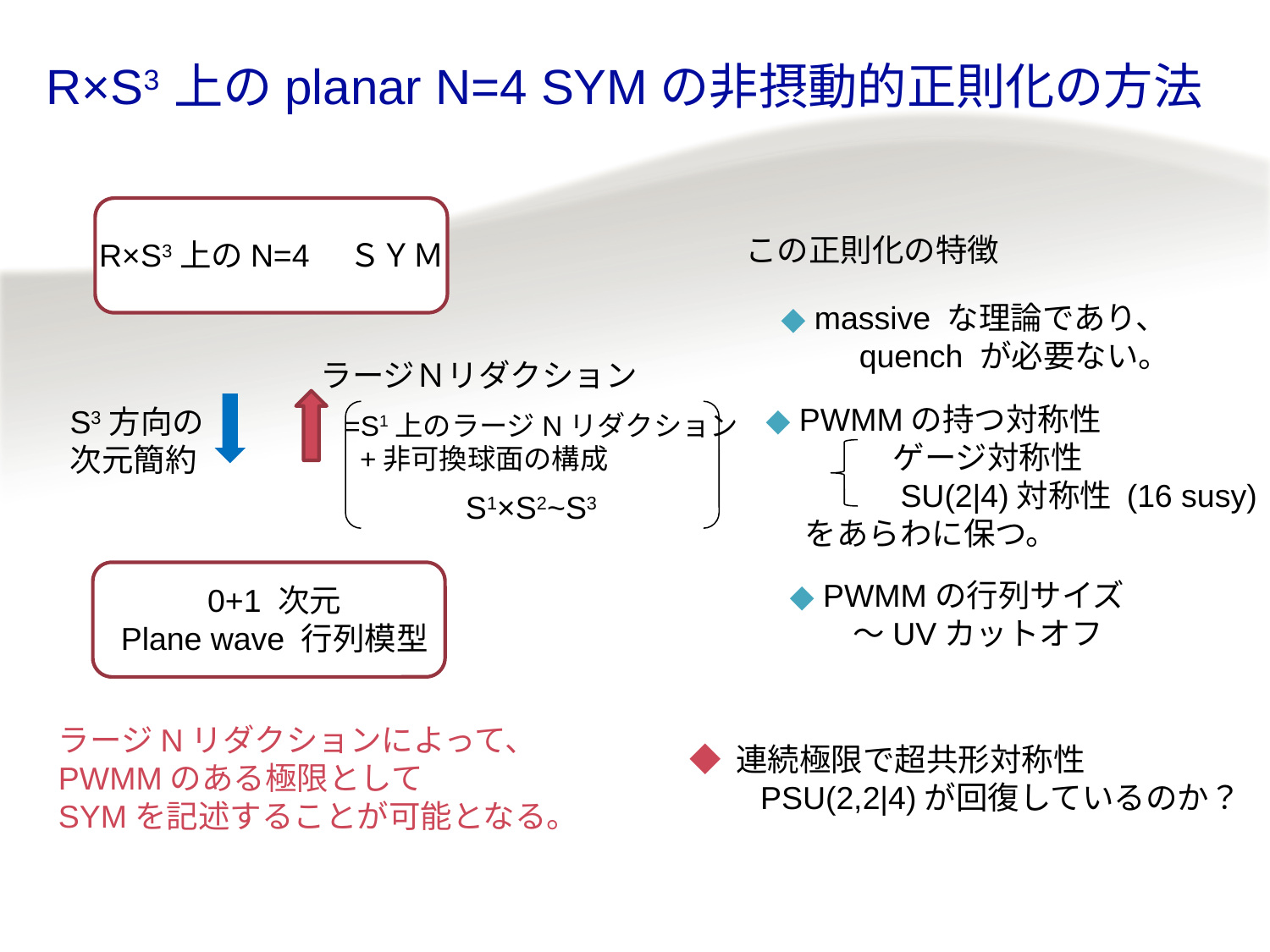

# R×S3 上のplanar N=4 SYMの非摂動的正則化の方法

この正則化の特徴
R×S3上のN=4　ＳＹＭ
◆ massive な理論であり、
　 　quench が必要ない。
ラージＮリダクション

=S1上のラージNリダクション
  +非可換球面の構成
S1×S2~S3
◆ PWMMの持つ対称性
　　　　ゲージ対称性
　　　　SU(2|4)対称性 (16 susy)
　 をあらわに保つ。

S3方向の
次元簡約

◆ PWMMの行列サイズ
　　～UVカットオフ
0+1 次元
Plane wave 行列模型
ラージNリダクションによって、
PWMMのある極限として
SYMを記述することが可能となる。
◆ 連続極限で超共形対称性
　　PSU(2,2|4)が回復しているのか？